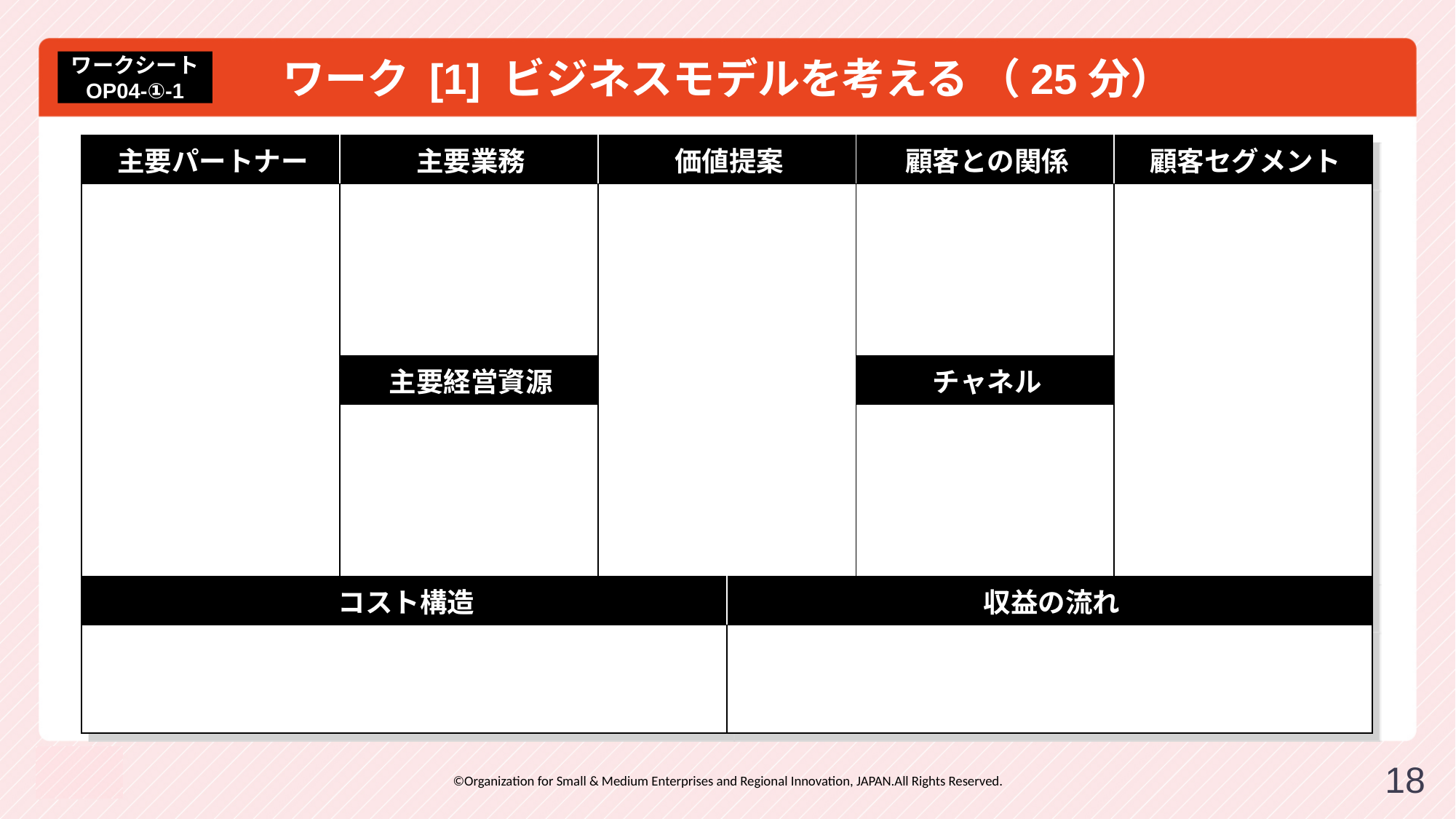

# ワーク [1] ビジネスモデルを考える （25分）
ワークシート
OP04-①-1
| 主要パートナー | 主要業務 | 価値提案 |  | 顧客との関係 | 顧客セグメント |
| --- | --- | --- | --- | --- | --- |
|  |  |  |  |  |  |
|  | 主要経営資源 |  |  | チャネル |  |
|  |  |  |  |  |  |
| コスト構造 |  |  | 収益の流れ |  |  |
|  |  |  |  |  |  |